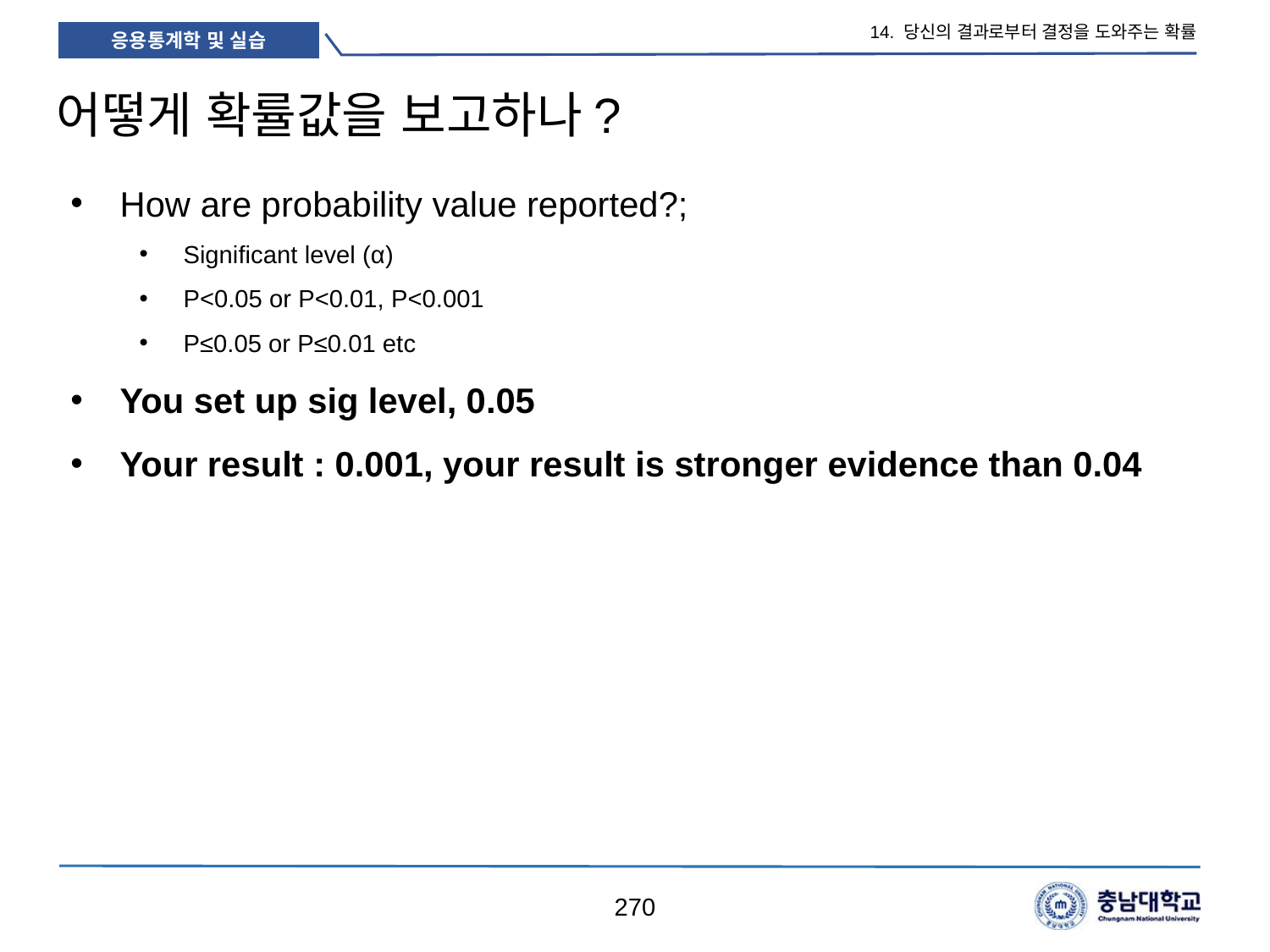

14. 당신의 결과로부터 결정을 도와주는 확률
# 어떻게 확률값을 보고하나?
How are probability value reported?;
Significant level (α)
P<0.05 or P<0.01, P<0.001
P≤0.05 or P≤0.01 etc
You set up sig level, 0.05
Your result : 0.001, your result is stronger evidence than 0.04
270